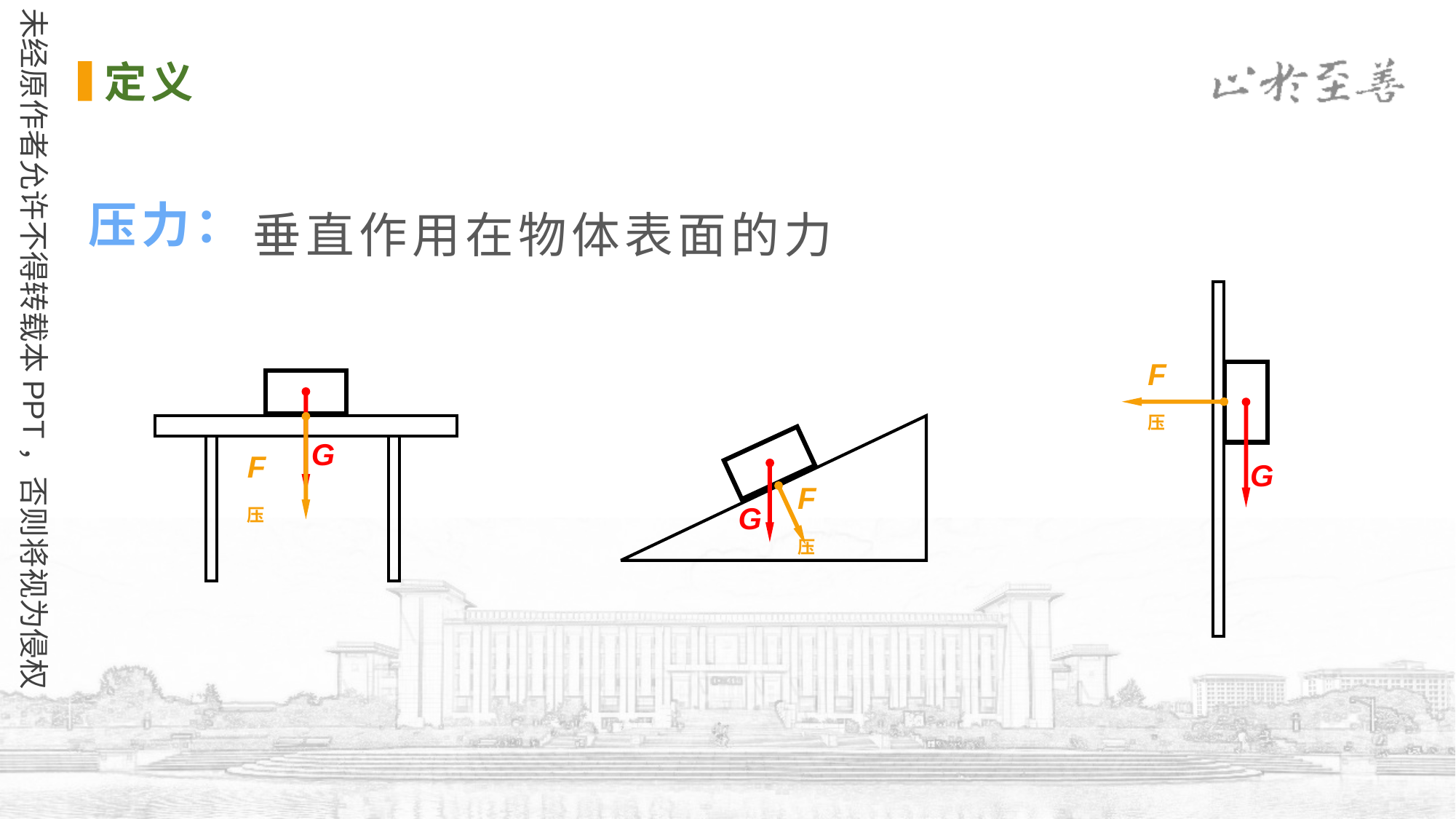

定义

垂直作用在物体表面的力
压力：
F压

G

F压
G

F压

G